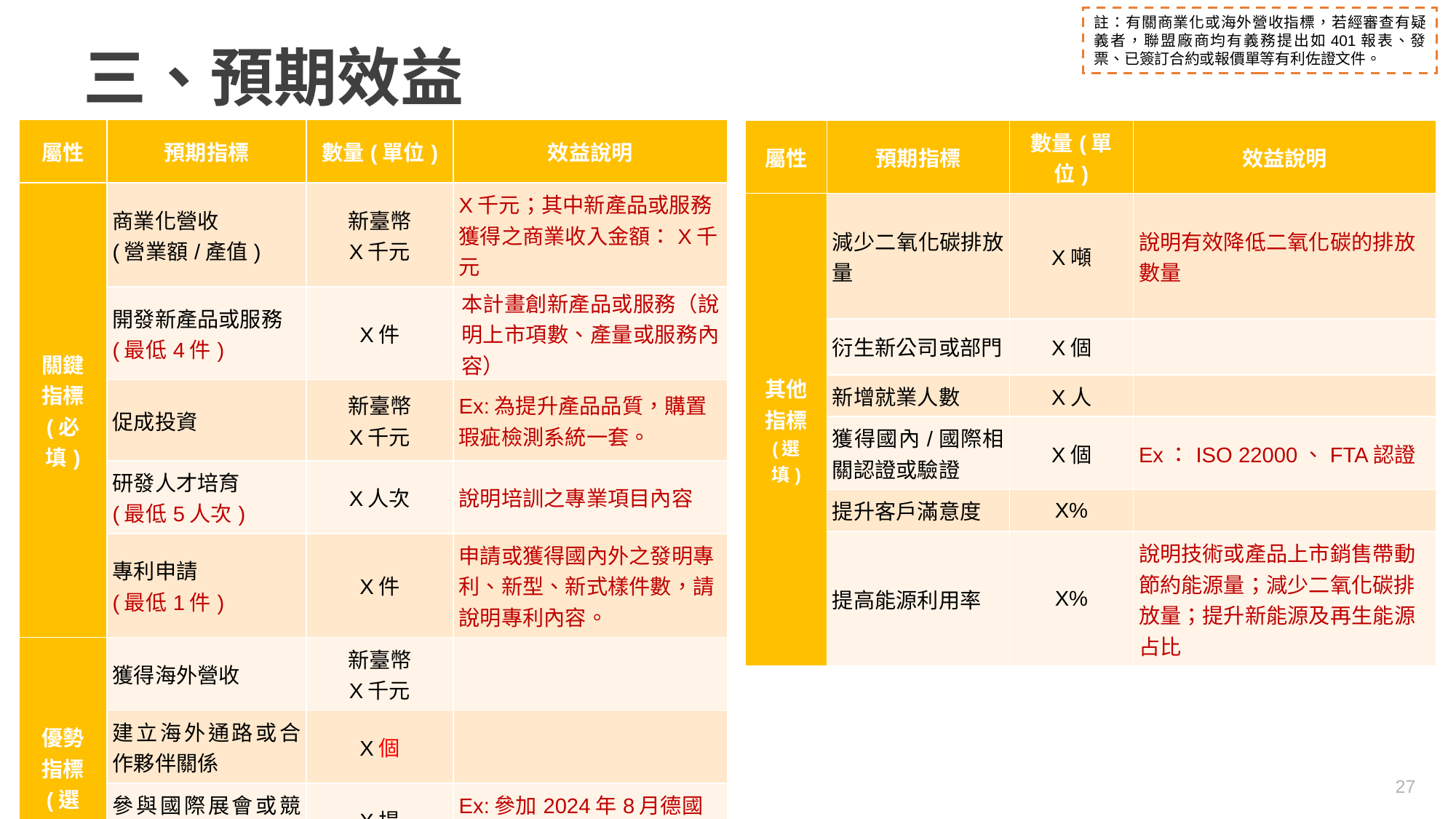

註：有關商業化或海外營收指標，若經審查有疑義者，聯盟廠商均有義務提出如401報表、發票、已簽訂合約或報價單等有利佐證文件。
# 三、預期效益
| 屬性 | 預期指標 | 數量(單位) | 效益說明 |
| --- | --- | --- | --- |
| 關鍵指標 (必填) | 商業化營收 (營業額/產值) | 新臺幣 X千元 | X千元；其中新產品或服務獲得之商業收入金額：X千元 |
|  | 開發新產品或服務 (最低4件) | X件 | 本計畫創新產品或服務（說明上市項數、產量或服務內容） |
|  | 促成投資 | 新臺幣 X千元 | Ex:為提升產品品質，購置瑕疵檢測系統一套。 |
|  | 研發人才培育 (最低5人次) | X人次 | 說明培訓之專業項目內容 |
|  | 專利申請 (最低1件) | X件 | 申請或獲得國內外之發明專利、新型、新式樣件數，請說明專利內容。 |
| 優勢指標 (選填) | 獲得海外營收 | 新臺幣 X千元 |  |
|  | 建立海外通路或合作夥伴關係 | X個 |  |
|  | 參與國際展會或競賽 | X場 | Ex:參加2024年8月德國慕尼黑技術創新展 |
|  | 簽訂國際組織/企業合作意向書(MOU) | X件 | 說明合作對象及合作內容 |
| 屬性 | 預期指標 | 數量(單位) | 效益說明 |
| --- | --- | --- | --- |
| 其他指標 (選填) | 減少二氧化碳排放量 | X噸 | 說明有效降低二氧化碳的排放數量 |
|  | 衍生新公司或部門 | X個 |  |
|  | 新增就業人數 | X人 |  |
|  | 獲得國內/國際相關認證或驗證 | X個 | Ex：ISO 22000、FTA認證 |
|  | 提升客戶滿意度 | X% |  |
|  | 提高能源利用率 | X% | 說明技術或產品上市銷售帶動節約能源量；減少二氧化碳排放量；提升新能源及再生能源占比 |
27